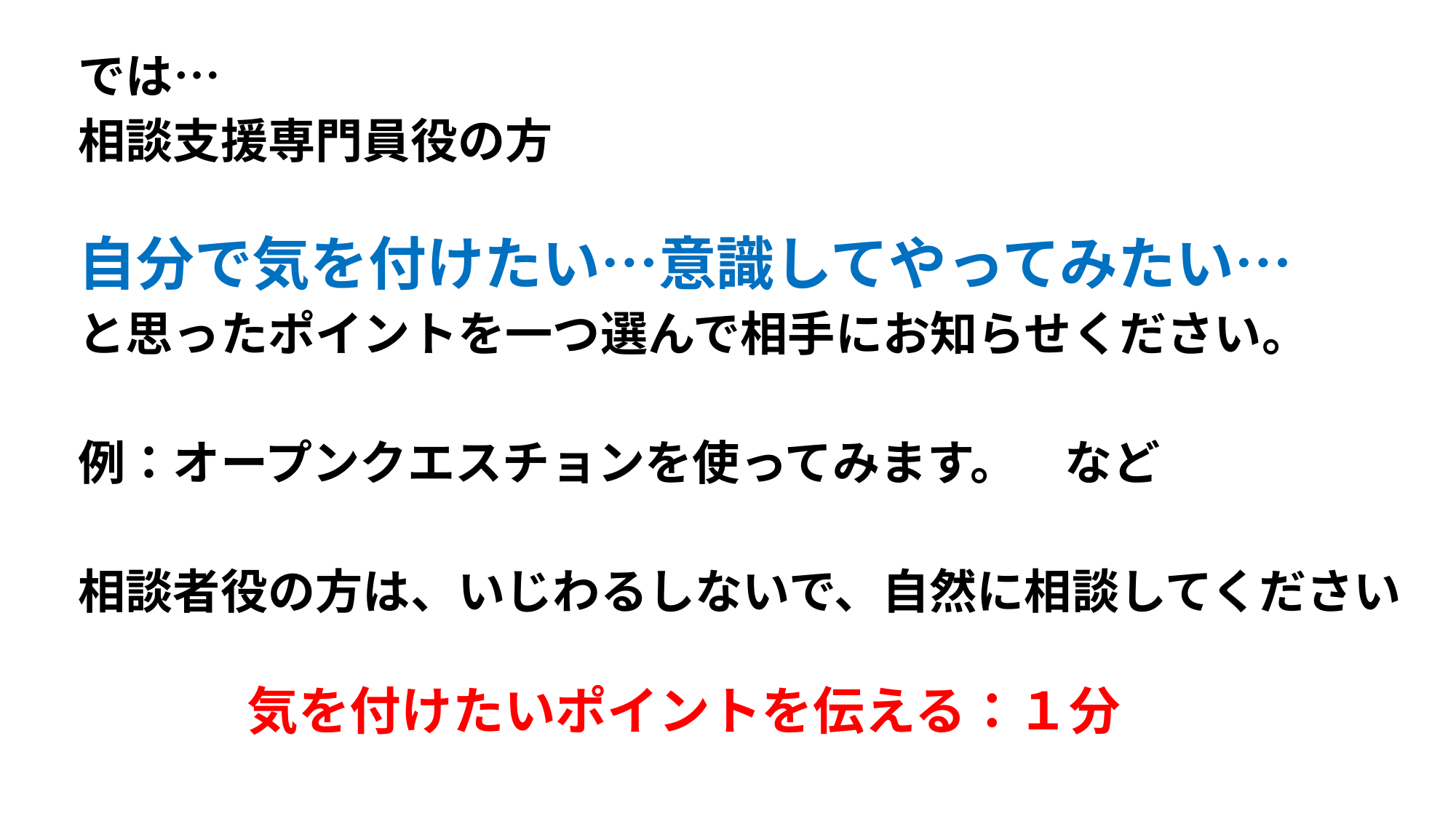

では…
相談支援専門員役の方

自分で気を付けたい…意識してやってみたい…
と思ったポイントを一つ選んで相手にお知らせください。

例：オープンクエスチョンを使ってみます。　など

相談者役の方は、いじわるしないで、自然に相談してください

　　　　気を付けたいポイントを伝える：１分